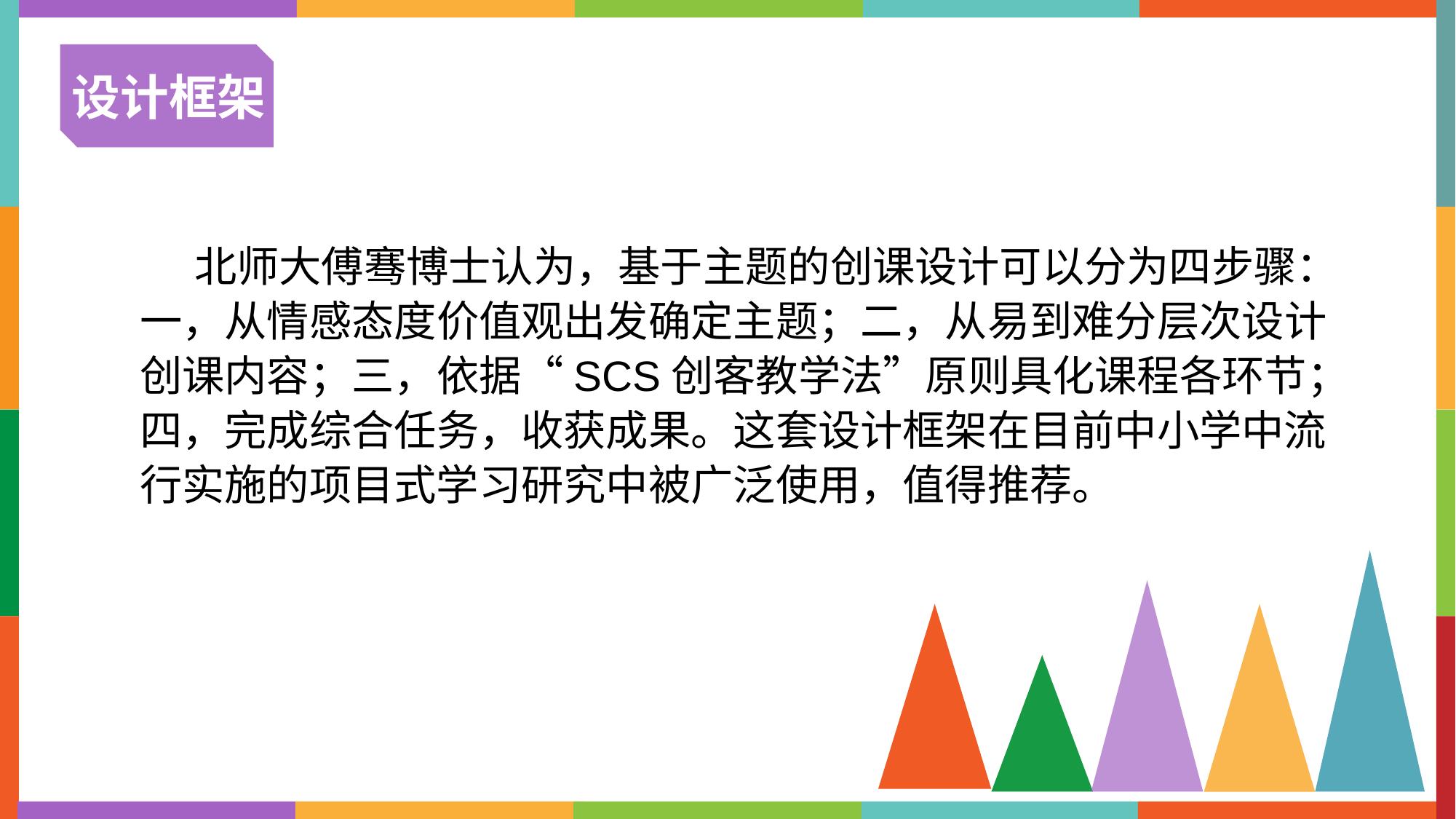

设计框架
北师大傅骞博士认为，基于主题的创课设计可以分为四步骤：一，从情感态度价值观出发确定主题；二，从易到难分层次设计创课内容；三，依据“SCS创客教学法”原则具化课程各环节；四，完成综合任务，收获成果。这套设计框架在目前中小学中流行实施的项目式学习研究中被广泛使用，值得推荐。